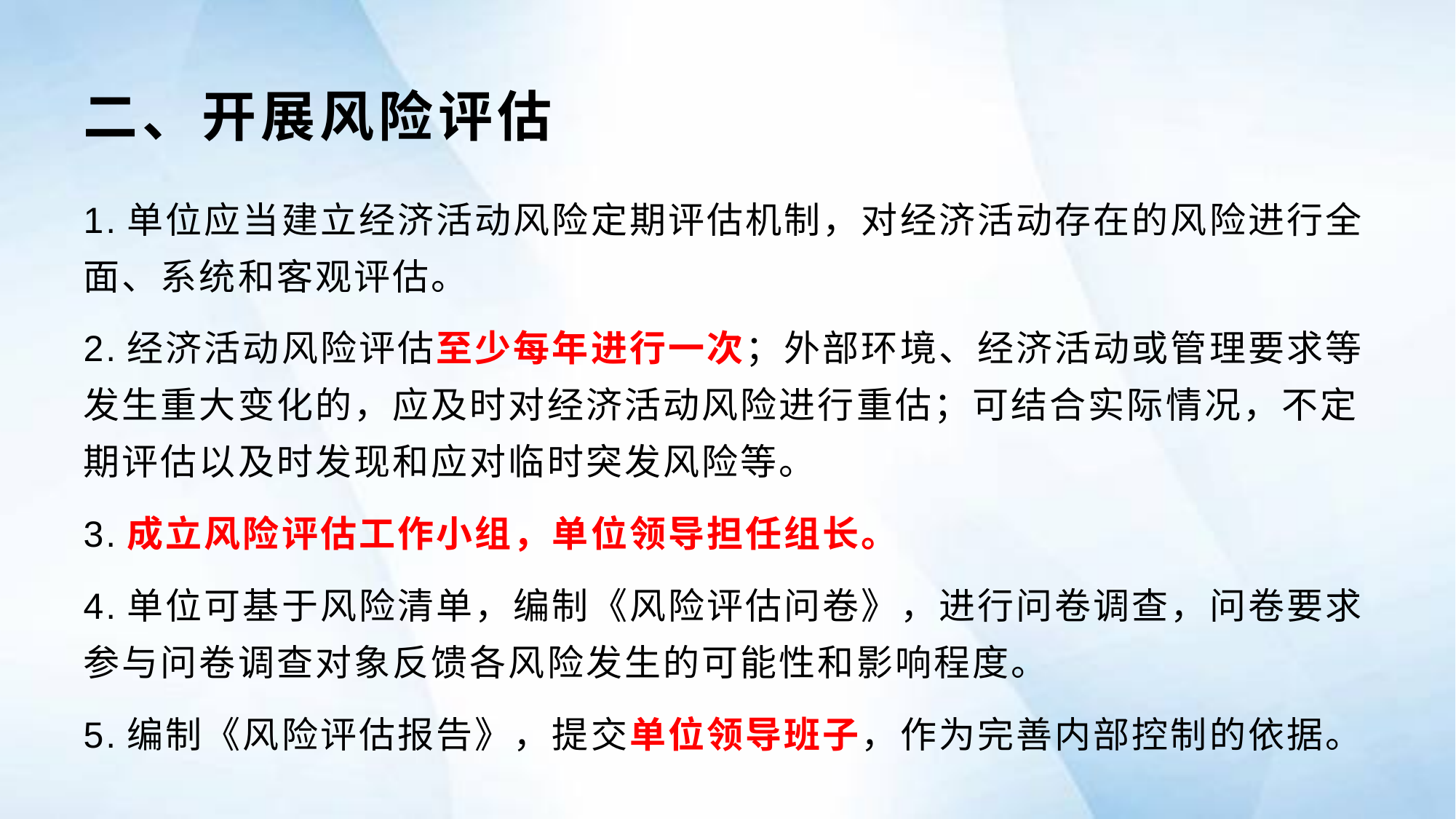

# 二、开展风险评估
1.单位应当建立经济活动风险定期评估机制，对经济活动存在的风险进行全面、系统和客观评估。
2.经济活动风险评估至少每年进行一次；外部环境、经济活动或管理要求等发生重大变化的，应及时对经济活动风险进行重估；可结合实际情况，不定期评估以及时发现和应对临时突发风险等。
3.成立风险评估工作小组，单位领导担任组长。
4.单位可基于风险清单，编制《风险评估问卷》，进行问卷调查，问卷要求参与问卷调查对象反馈各风险发生的可能性和影响程度。
5.编制《风险评估报告》，提交单位领导班子，作为完善内部控制的依据。
40